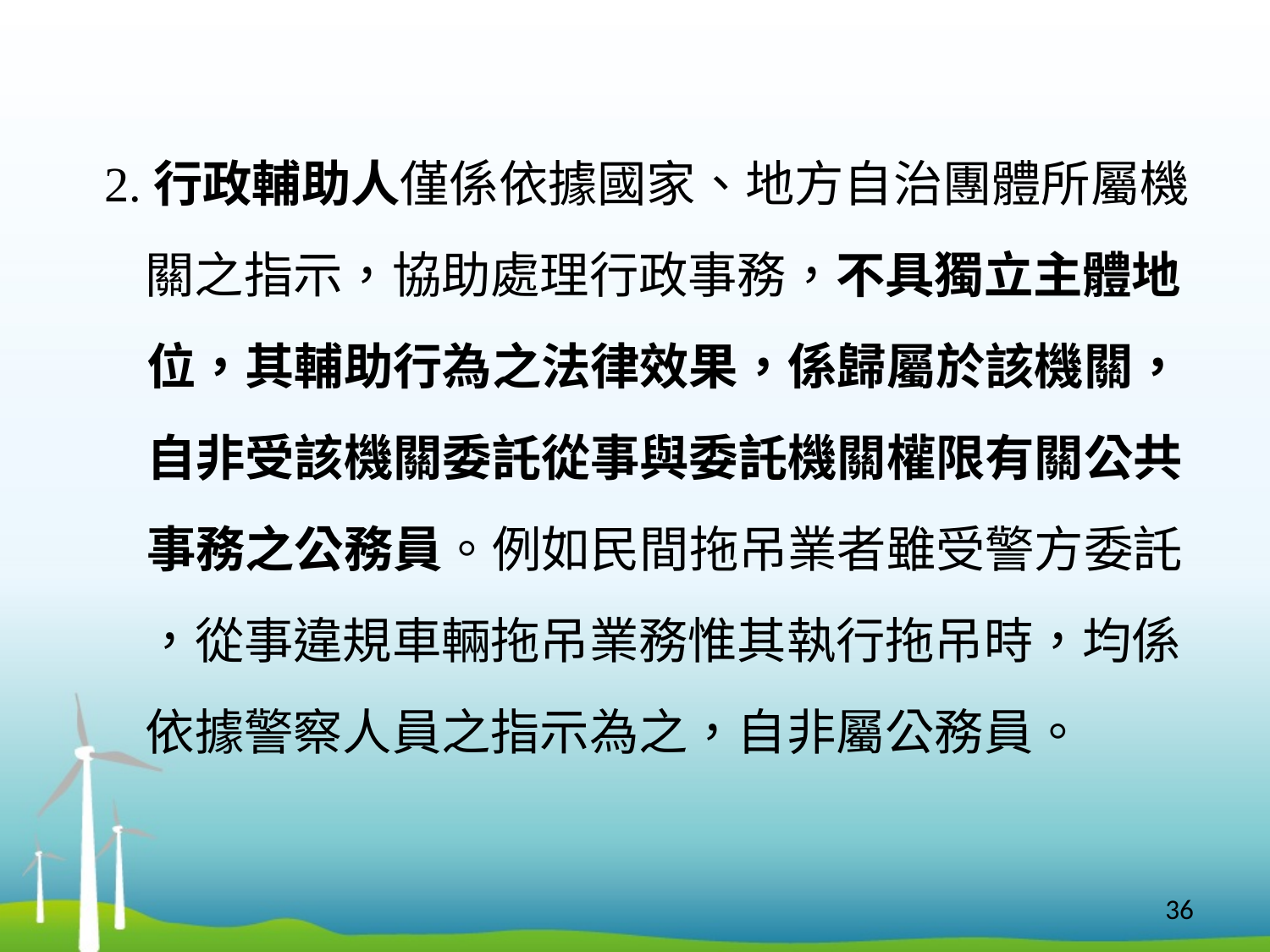

2.行政輔助人僅係依據國家、地方自治團體所屬機
      關之指示，協助處理行政事務，不具獨立主體地
      位，其輔助行為之法律效果，係歸屬於該機關，
      自非受該機關委託從事與委託機關權限有關公共
      事務之公務員。例如民間拖吊業者雖受警方委託
      ，從事違規車輛拖吊業務惟其執行拖吊時，均係
      依據警察人員之指示為之，自非屬公務員。

36